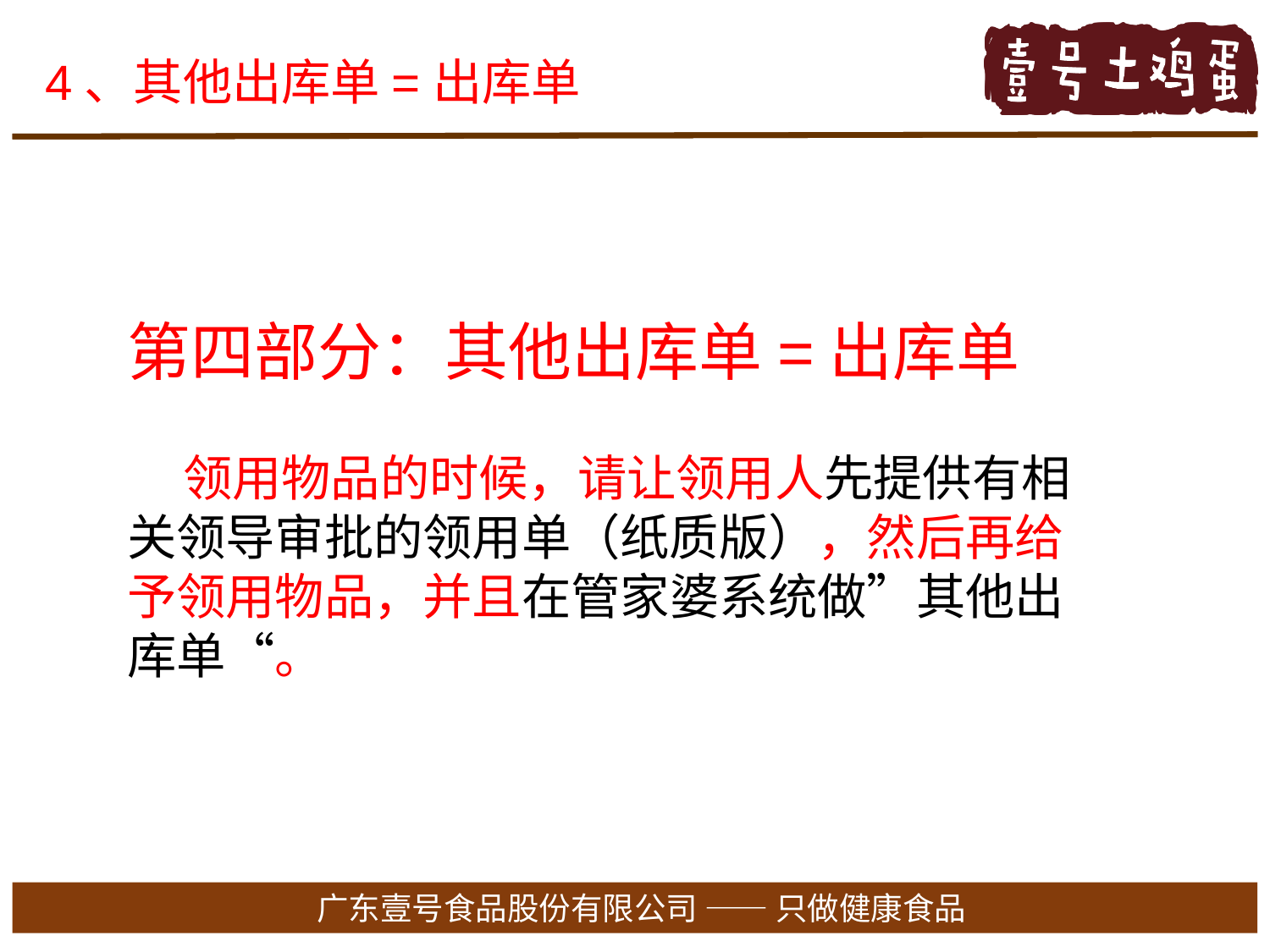

4、其他出库单=出库单
第四部分：其他出库单=出库单

    领用物品的时候，请让领用人先提供有相关领导审批的领用单（纸质版），然后再给予领用物品，并且在管家婆系统做”其他出库单“。